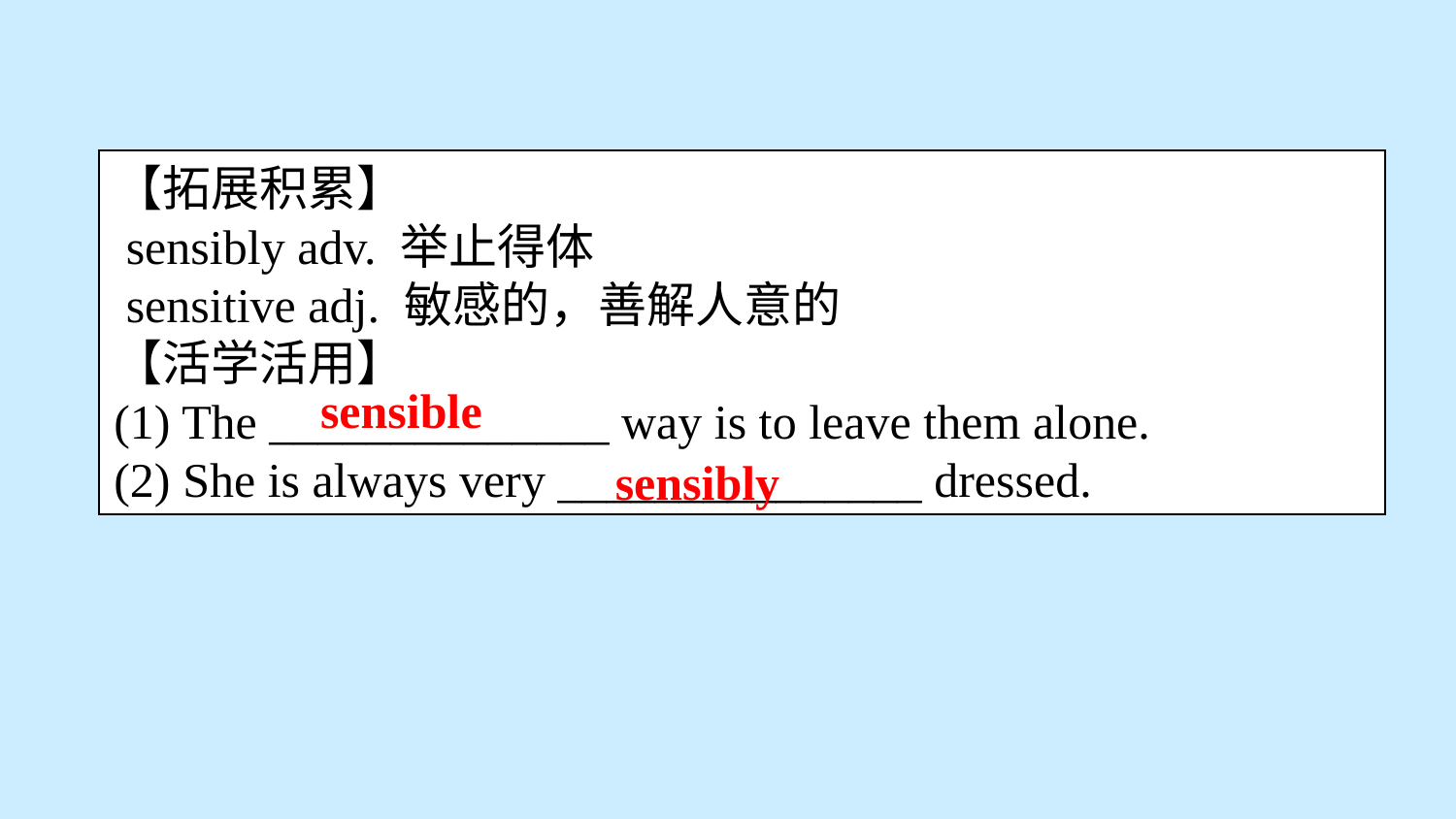

【拓展积累】
 sensibly adv. 举止得体
 sensitive adj. 敏感的，善解人意的
【活学活用】
(1) The ______________ way is to leave them alone.
(2) She is always very _______________ dressed.
sensible
sensibly